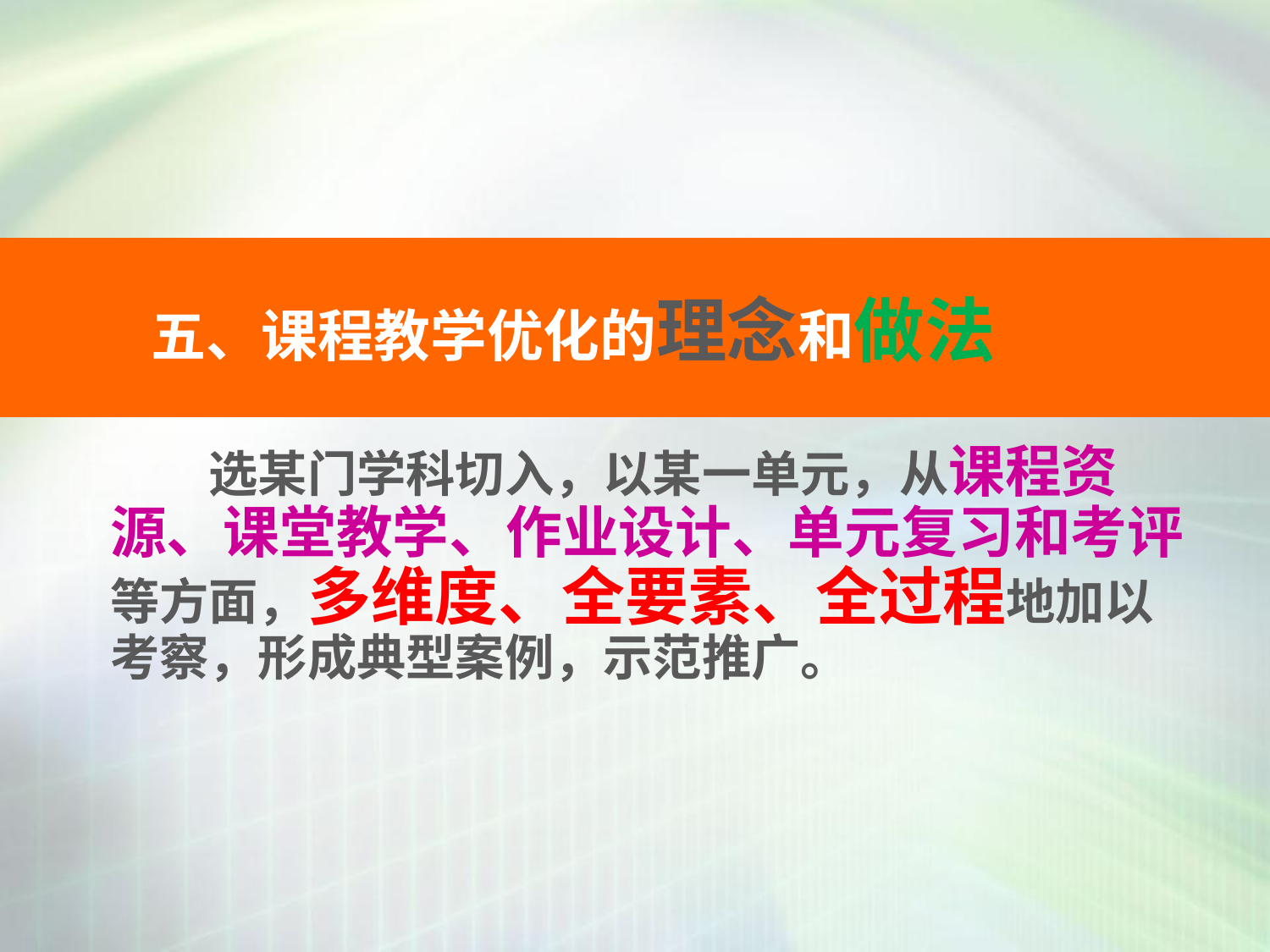

五、课程教学优化的理念和做法

　　选某门学科切入，以某一单元，从课程资源、课堂教学、作业设计、单元复习和考评等方面，多维度、全要素、全过程地加以考察，形成典型案例，示范推广。